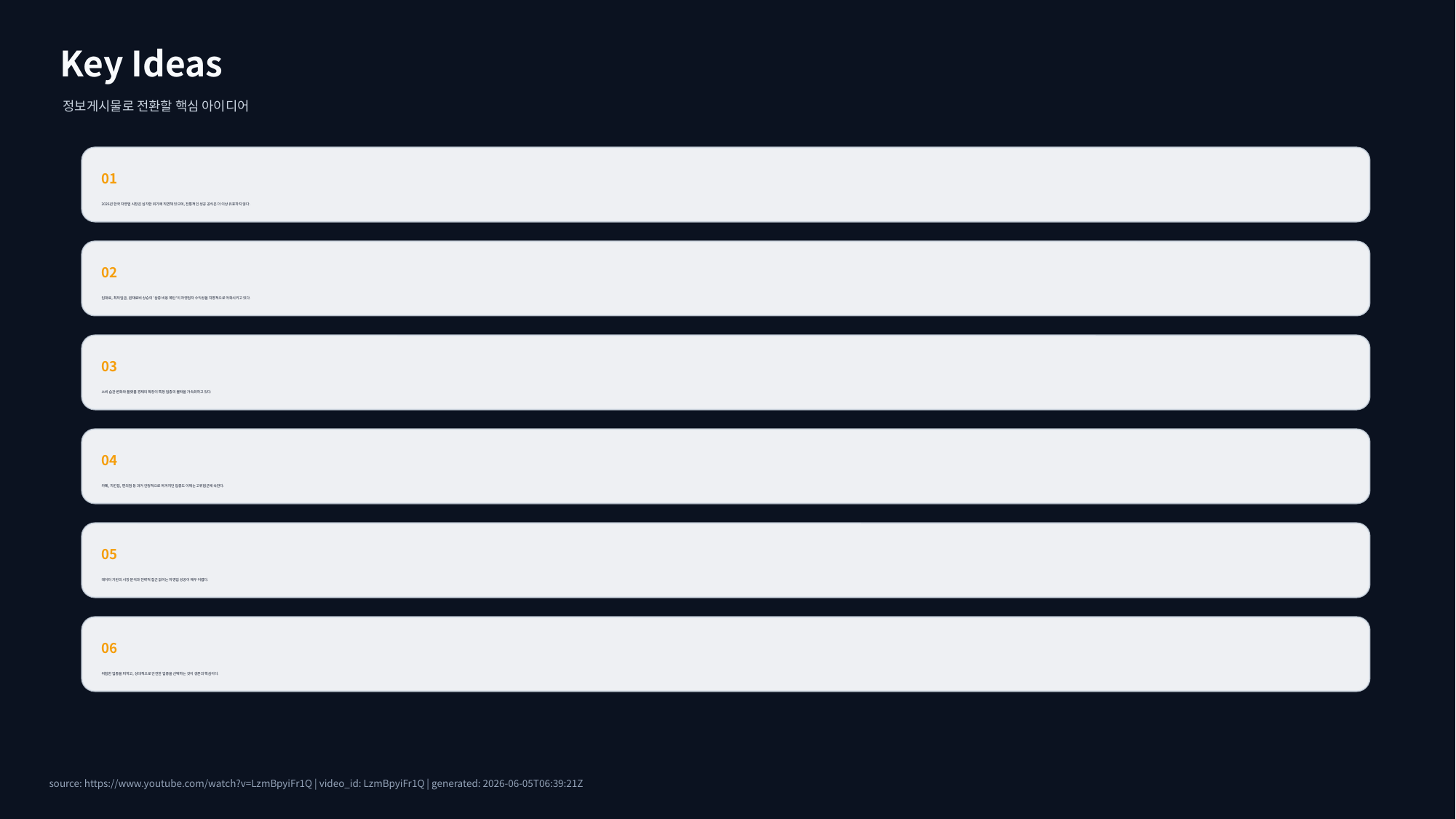

Key Ideas
정보게시물로 전환할 핵심 아이디어

01
2026년 한국 자영업 시장은 심각한 위기에 직면해 있으며, 전통적인 성공 공식은 더 이상 유효하지 않다.

02
임대료, 최저임금, 원재료비 상승의 '삼중 비용 폭탄'이 자영업자 수익성을 치명적으로 악화시키고 있다.

03
소비 습관 변화와 플랫폼 경제의 확장이 특정 업종의 몰락을 가속화하고 있다.

04
카페, 치킨집, 편의점 등 과거 안정적으로 여겨지던 업종도 이제는 고위험군에 속한다.

05
데이터 기반의 시장 분석과 전략적 접근 없이는 자영업 성공이 매우 어렵다.

06
위험한 업종을 피하고, 상대적으로 안전한 업종을 선택하는 것이 생존의 핵심이다.
source: https://www.youtube.com/watch?v=LzmBpyiFr1Q | video_id: LzmBpyiFr1Q | generated: 2026-06-05T06:39:21Z